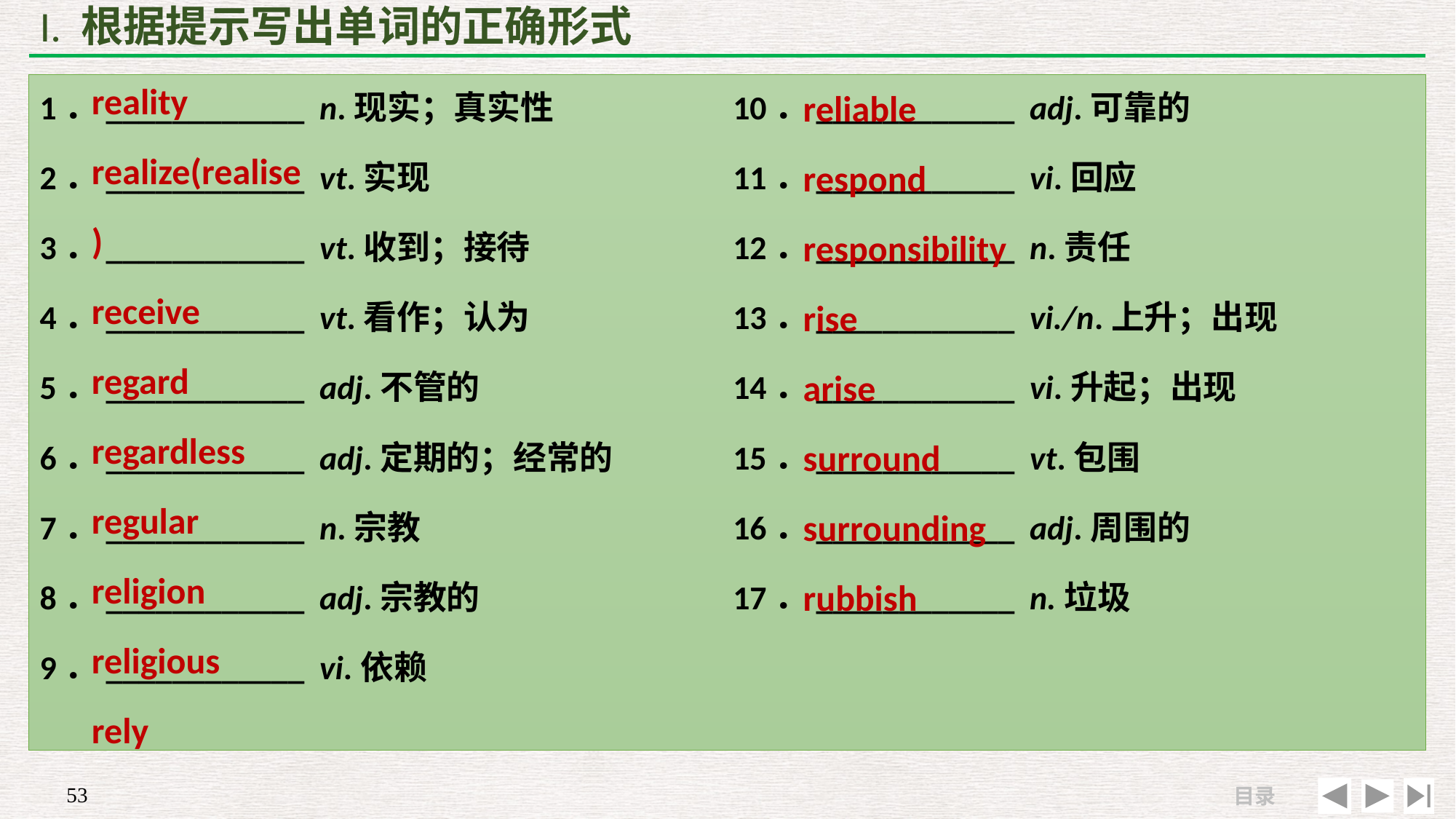

# I. 根据提示写出单词的正确形式
reality
realize(realise)
receive
regard
regardless
regular
religion
religious
rely
reliable
respond
responsibility
rise
arise
surround
surrounding
rubbish
1．____________  n.现实；真实性
2．____________  vt.实现
3．____________  vt.收到；接待
4．____________  vt.看作；认为
5．____________  adj.不管的
6．____________  adj.定期的；经常的
7．____________  n.宗教
8．____________  adj.宗教的
9．____________  vi.依赖
10．____________  adj.可靠的
11．____________  vi.回应
12．____________  n.责任
13．____________  vi./n.上升；出现
14．____________  vi.升起；出现
15．____________  vt.包围
16．____________  adj.周围的
17．____________  n.垃圾